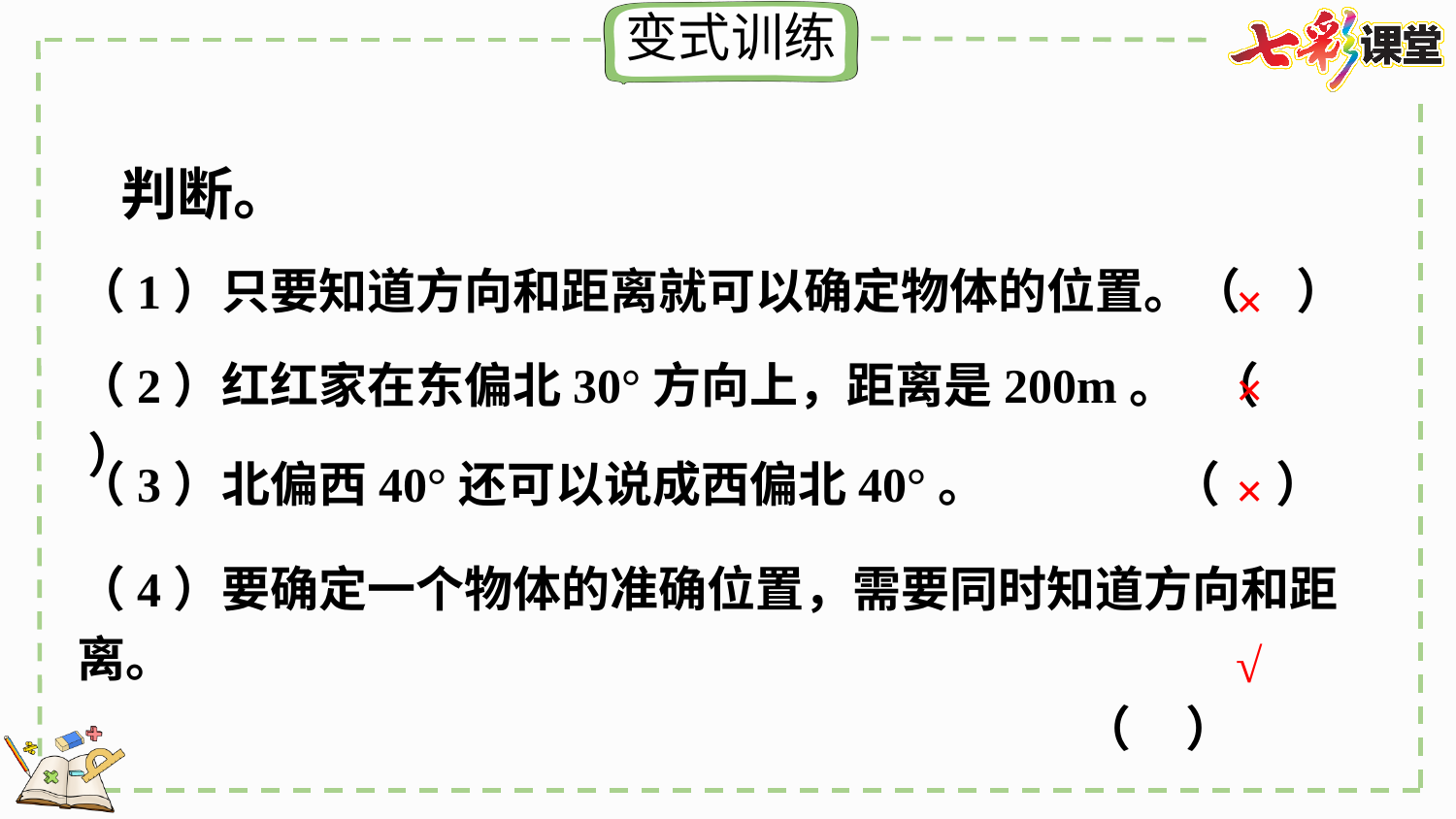

判断。
（1）只要知道方向和距离就可以确定物体的位置。（     ）
×
（2）红红家在东偏北30°方向上，距离是200m。   （     ）
×
（3）北偏西40°还可以说成西偏北40°。                 （     ）
×
（4）要确定一个物体的准确位置，需要同时知道方向和距离。
                                                                                           （     ）
√